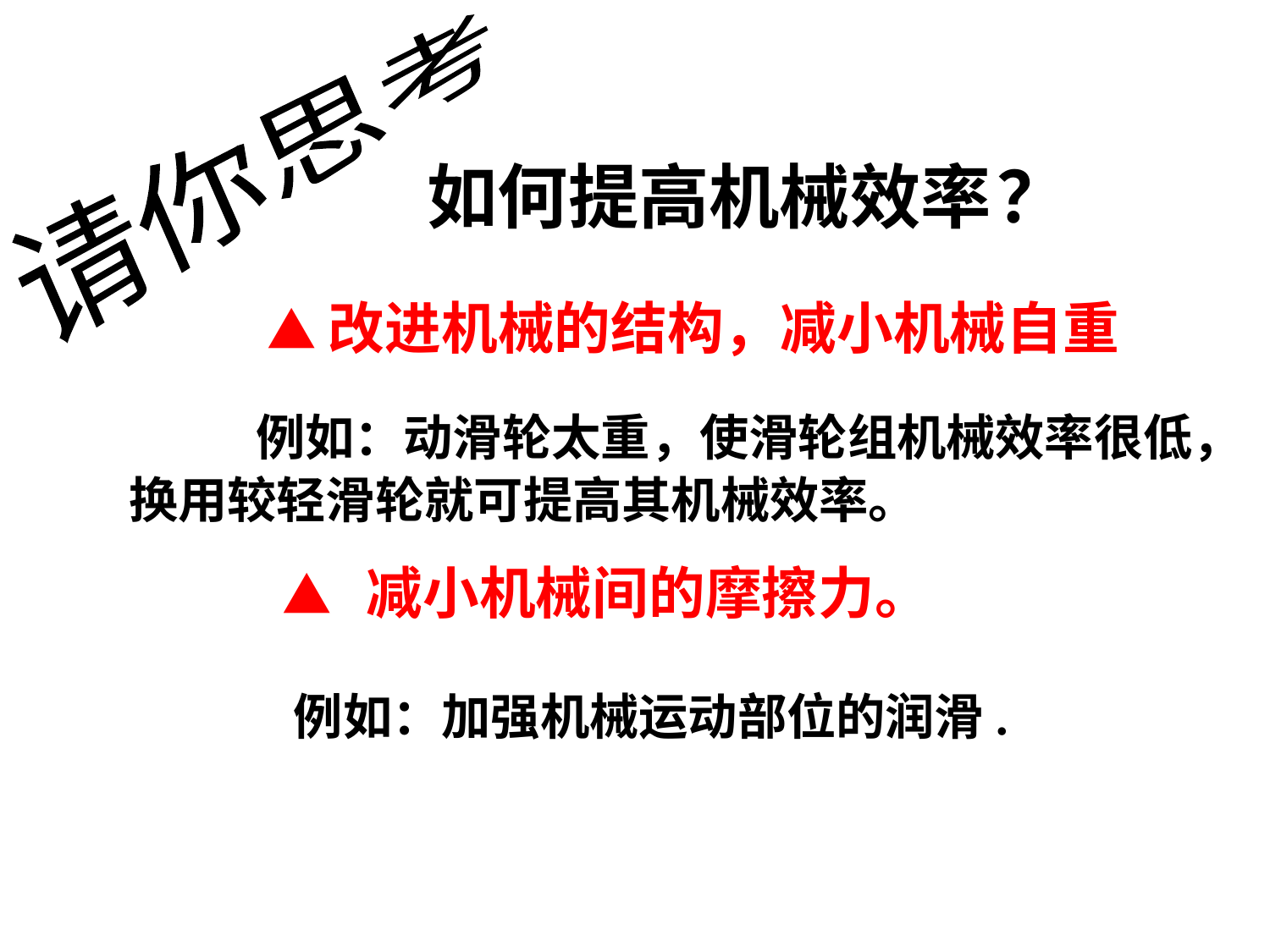

请你思考
如何提高机械效率 ？
▲改进机械的结构，减小机械自重
　　例如：动滑轮太重，使滑轮组机械效率很低，换用较轻滑轮就可提高其机械效率。
▲  减小机械间的摩擦力。
例如：加强机械运动部位的润滑.